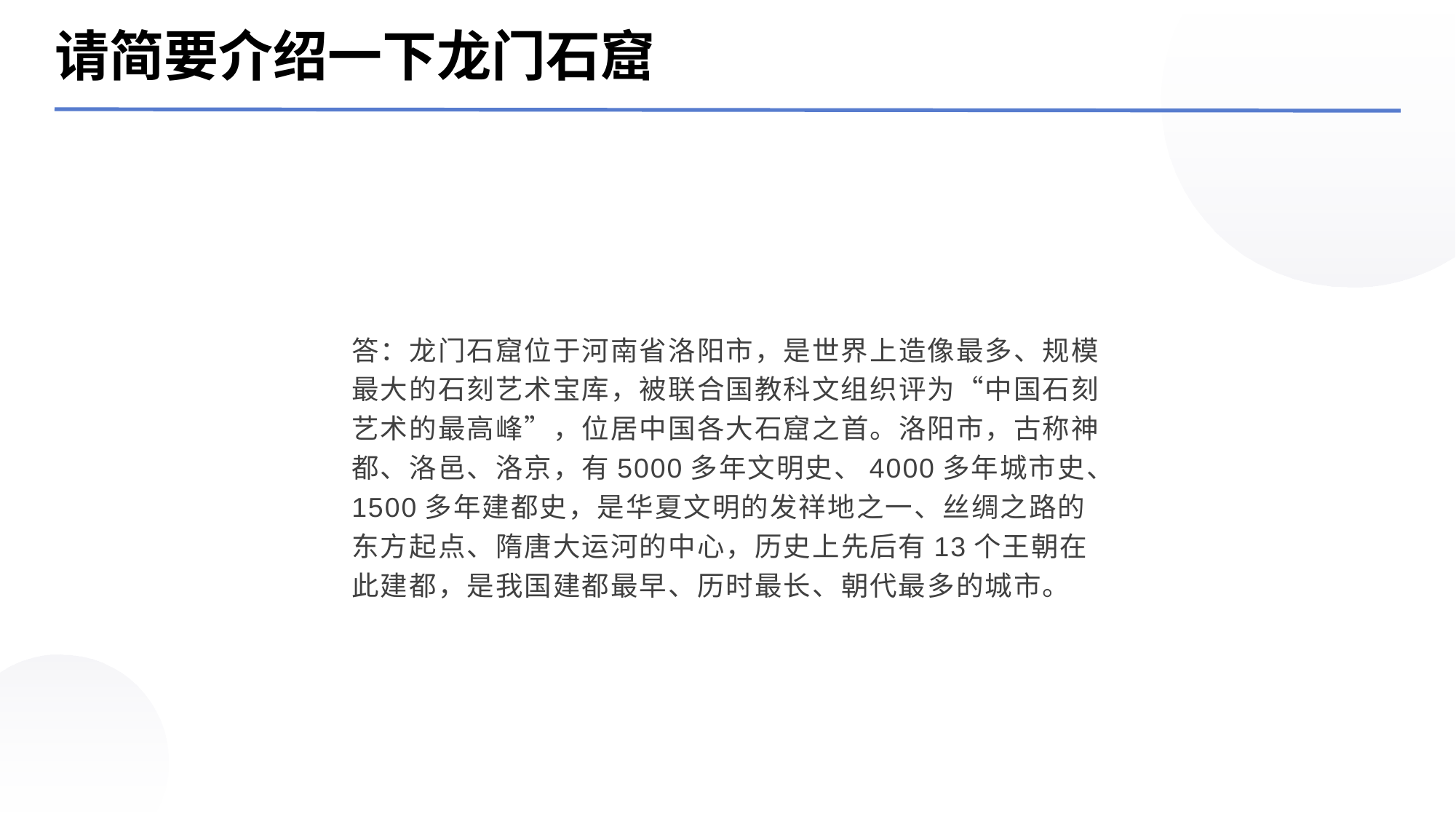

请简要介绍一下龙门石窟
答：龙门石窟位于河南省洛阳市，是世界上造像最多、规模最大的石刻艺术宝库，被联合国教科文组织评为“中国石刻艺术的最高峰”，位居中国各大石窟之首。洛阳市，古称神都、洛邑、洛京，有5000多年文明史、4000多年城市史、1500多年建都史，是华夏文明的发祥地之一、丝绸之路的东方起点、隋唐大运河的中心，历史上先后有13个王朝在此建都，是我国建都最早、历时最长、朝代最多的城市。